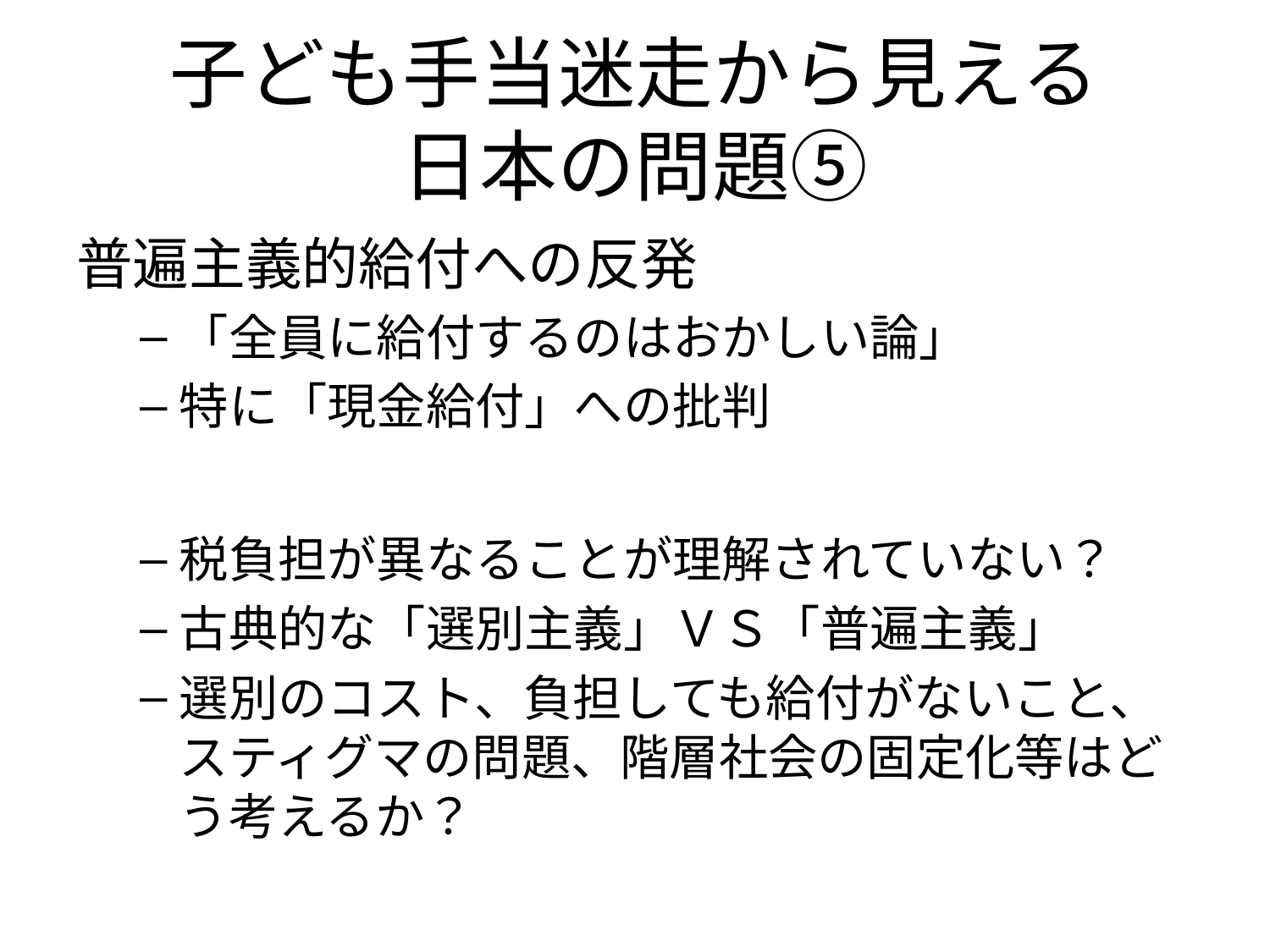

# 子ども手当迷走から見える 日本の問題⑤
普遍主義的給付への反発
「全員に給付するのはおかしい論」
特に「現金給付」への批判

税負担が異なることが理解されていない？
古典的な「選別主義」ＶＳ「普遍主義」
選別のコスト、負担しても給付がないこと、スティグマの問題、階層社会の固定化等はどう考えるか？